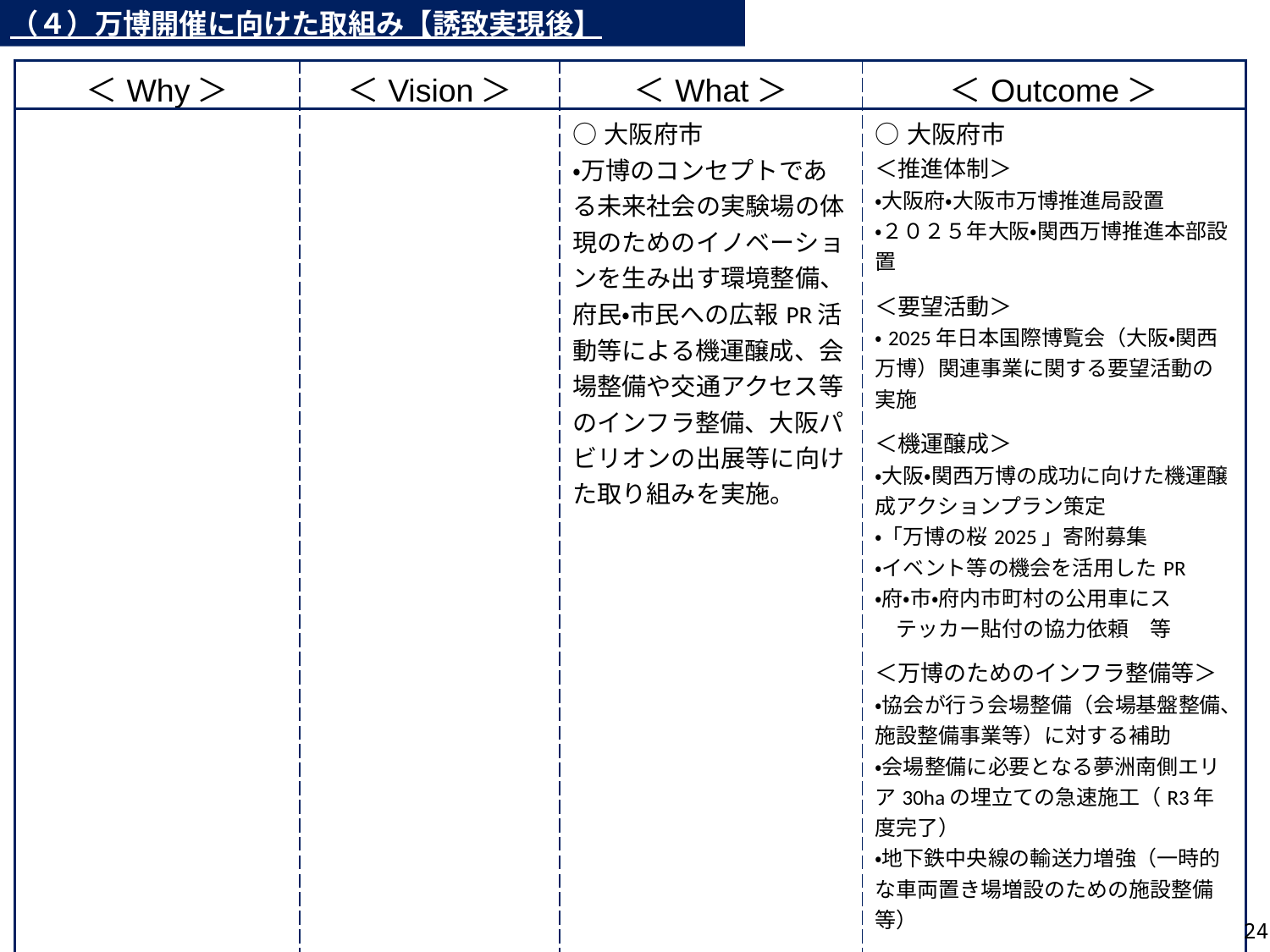

（４）万博開催に向けた取組み【誘致実現後】
| ＜Why＞ | ＜Vision＞ | ＜What＞ | ＜Outcome＞ |
| --- | --- | --- | --- |
|  |  | ○大阪府市 ・万博のコンセプトである未来社会の実験場の体現のためのイノベーションを生み出す環境整備、府民・市民への広報PR活動等による機運醸成、会場整備や交通アクセス等のインフラ整備、大阪パビリオンの出展等に向けた取り組みを実施。 | ○大阪府市 ＜推進体制＞ ・大阪府・大阪市万博推進局設置 ・２０２５年大阪・関西万博推進本部設置 ＜要望活動＞ ・2025年日本国際博覧会（大阪・関西万博）関連事業に関する要望活動の実施 ＜機運醸成＞ ・大阪・関西万博の成功に向けた機運醸成アクションプラン策定 ・「万博の桜2025」寄附募集 ・イベント等の機会を活用したPR ・府・市・府内市町村の公用車にス 　テッカー貼付の協力依頼　等 ＜万博のためのインフラ整備等＞ ・協会が行う会場整備（会場基盤整備、施設整備事業等）に対する補助 ・会場整備に必要となる夢洲南側エリア30haの埋立ての急速施工（R3年度完了） ・地下鉄中央線の輸送力増強（一時的な車両置き場増設のための施設整備等） ＜大阪パビリオン＞ ・2025年日本国際博覧会大阪パビリオン推進委員会設立 ・2025年日本国際博覧会大阪パビリオン出展基本計画策定 ・（一社）2025年日本国際博覧会大阪パ　ビリオン設立　等 |
24